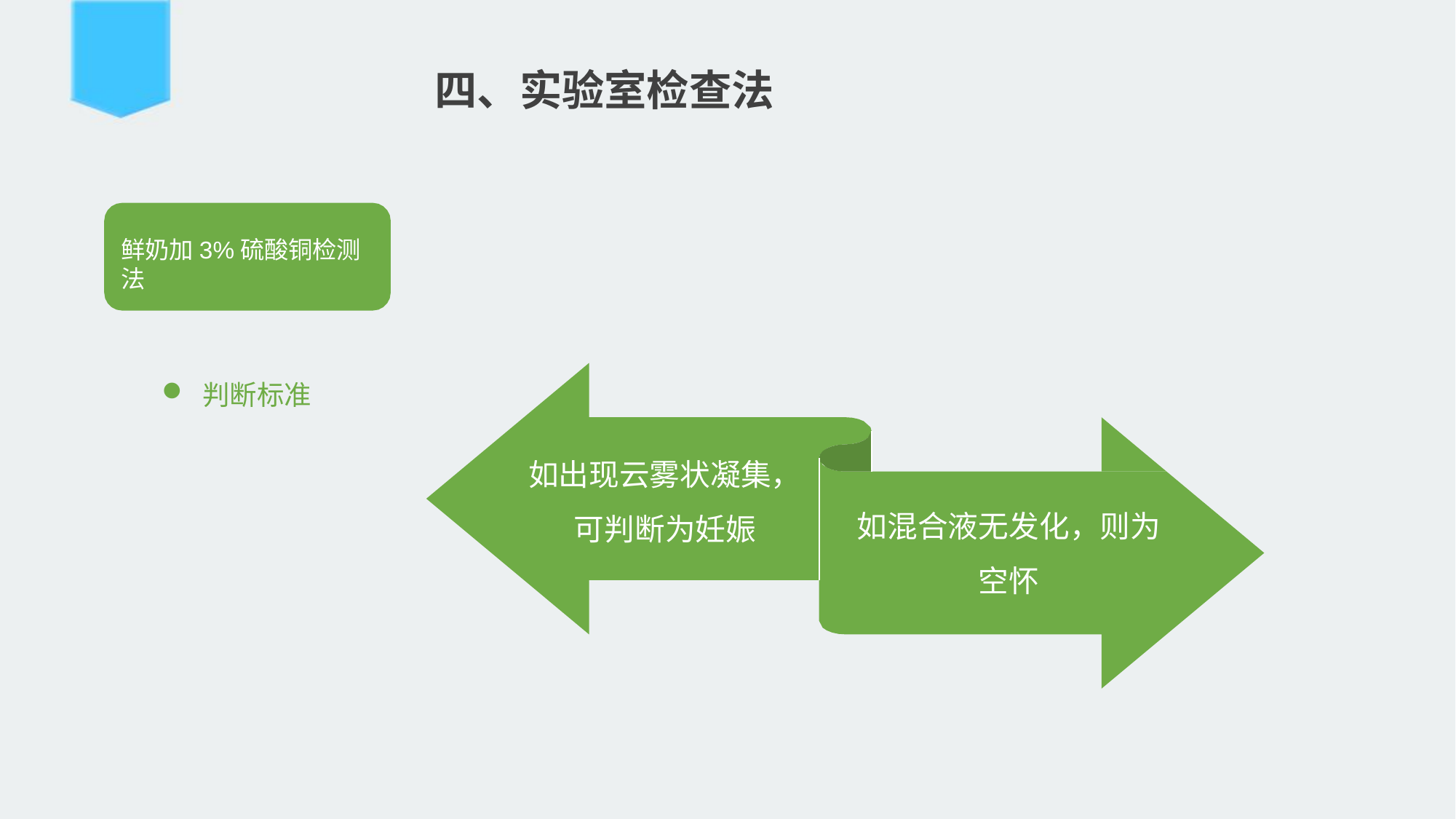

#
四、实验室检查法

鲜奶加3%硫酸铜检测法

判断标准

如出现云雾状凝集， 可判断为妊娠

如混合液无发化，则为
空怀